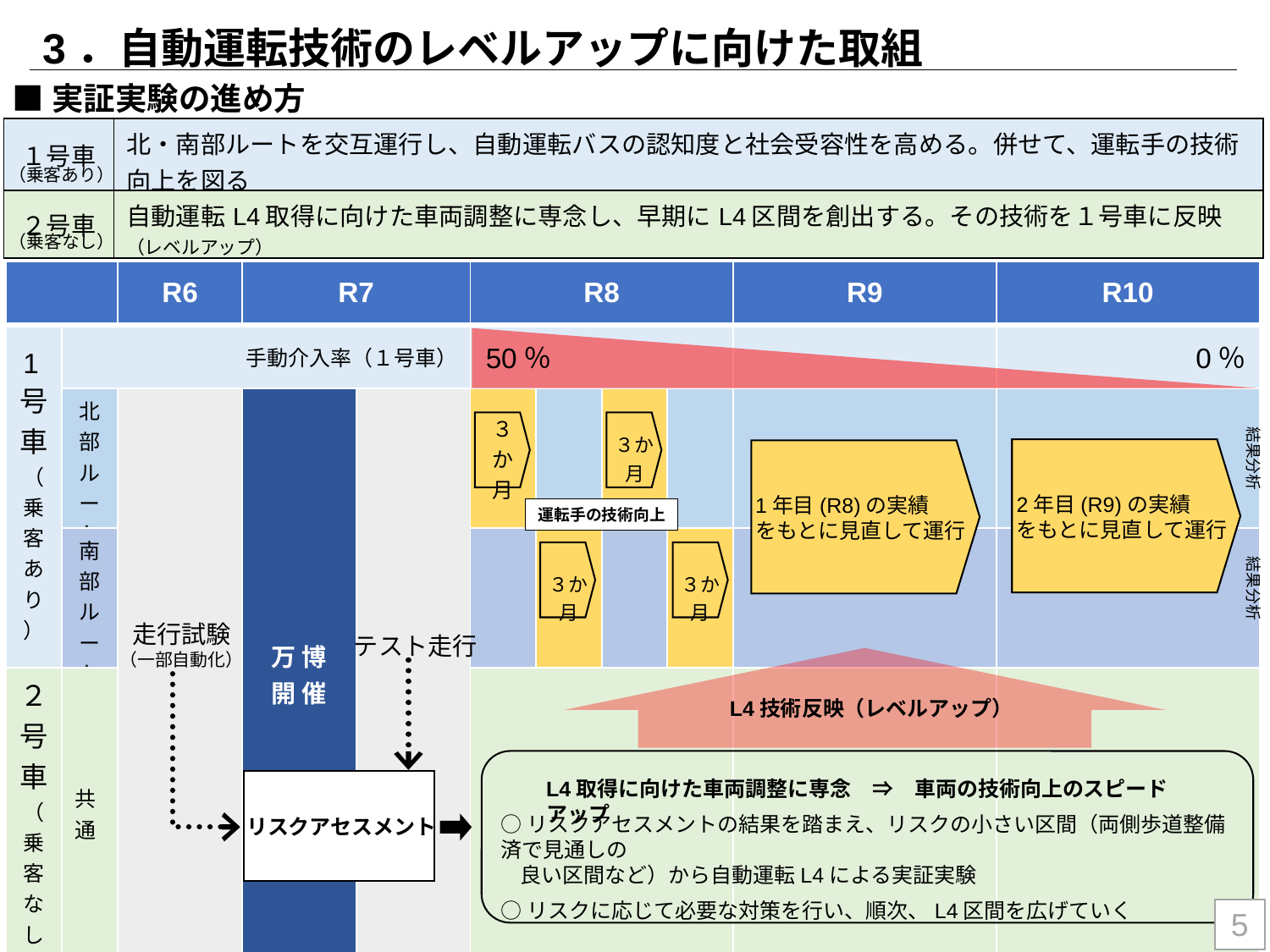

3．自動運転技術のレベルアップに向けた取組
■実証実験の進め方
| １号車 | 北・南部ルートを交互運行し、自動運転バスの認知度と社会受容性を高める。併せて、運転手の技術向上を図る |
| --- | --- |
| ２号車 | 自動運転L4取得に向けた車両調整に専念し、早期にL4区間を創出する。その技術を１号車に反映（レベルアップ） |
（乗客あり）
（乗客なし）
|  |  | R6 | R7 |  | R8 |  |  |  | R9 | R10 |
| --- | --- | --- | --- | --- | --- | --- | --- | --- | --- | --- |
| 1号車（乗客あり） | 手動介入率（１号車） |  |  |  |  |  |  |  |  |  |
|  | 北部ルート |  | 万 博 開 催 |  | ３か月 |  | ３か月 |  |  |  |
|  | 南部ルート |  |  |  |  | ３か月 |  | ３か月 |  |  |
| ２号車（乗客なし） | 共通 |  |  |  |  |  |  |  |  |  |

50％
0％

結果分析

2年目(R9)の実績
をもとに見直して運行
1年目(R8)の実績
をもとに見直して運行
運転手の技術向上

結果分析
走行試験
（一部自動化）
テスト走行

L4技術反映（レベルアップ）

L4取得に向けた車両調整に専念　⇒　車両の技術向上のスピードアップ

○リスクアセスメントの結果を踏まえ、リスクの小さい区間（両側歩道整備済で見通しの
   良い区間など）から自動運転L4による実証実験

○リスクに応じて必要な対策を行い、順次、L4区間を広げていく
リスクアセスメント

5